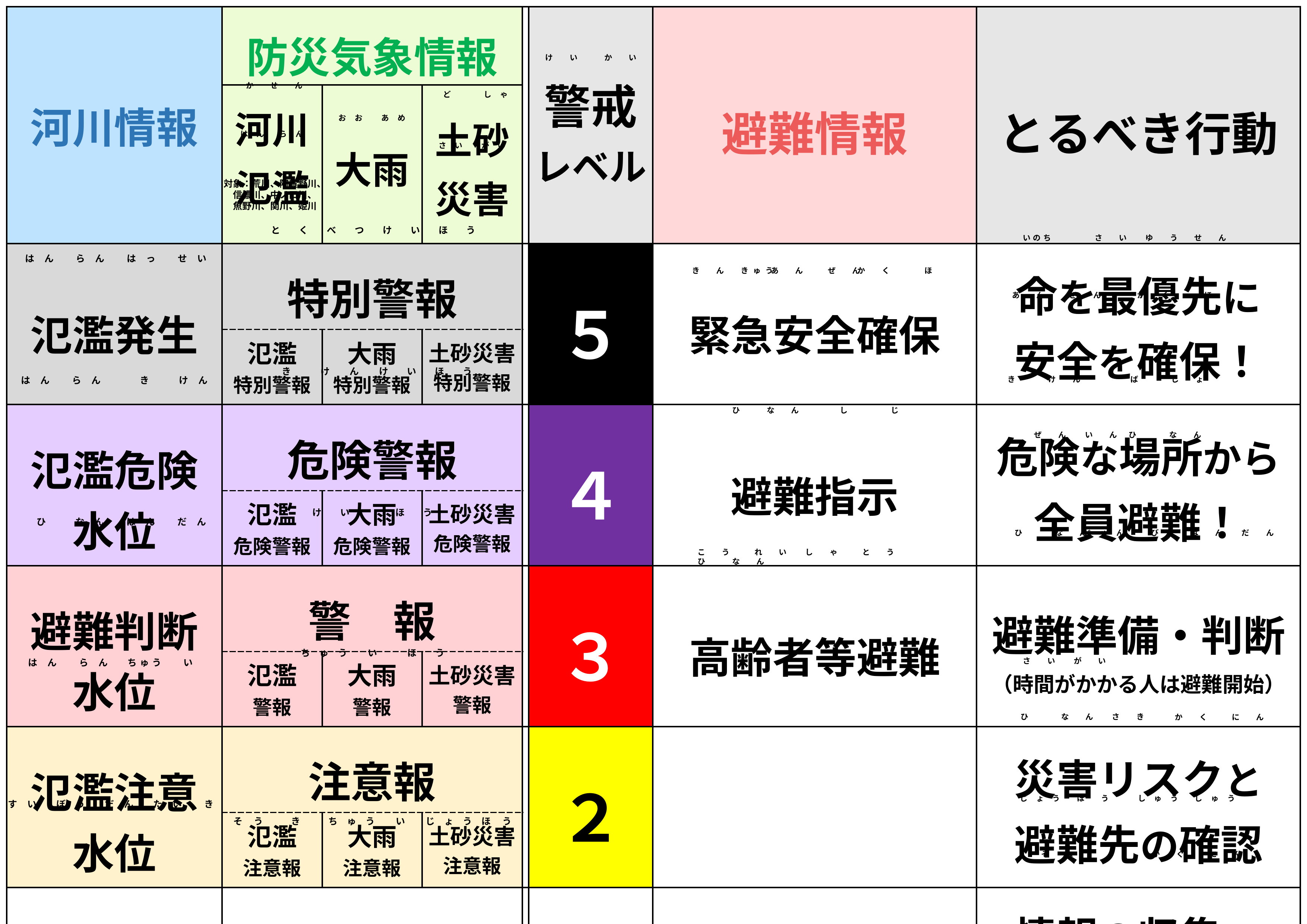

| 河川情報 | 防災気象情報 |  |  |  | 警戒 レベル | 避難情報 | とるべき行動 |
| --- | --- | --- | --- | --- | --- | --- | --- |
|  | 河川 氾濫 | 大雨 | 土砂 災害 |  |  |  |  |
| 氾濫発生 | 特別警報 |  |  |  | ５ | 緊急安全確保 | 命を最優先に 安全を確保！ |
|  | 氾濫 特別警報 | 大雨 特別警報 | 土砂災害 特別警報 |  |  |  |  |
| 氾濫危険 水位 | 危険警報 |  |  |  | ４ | 避難指示 | 危険な場所から 全員避難！ |
|  | 氾濫 危険警報 | 大雨 危険警報 | 土砂災害 危険警報 |  |  |  |  |
| 避難判断 水位 | 警　報 |  |  |  | ３ | 高齢者等避難 | 避難準備・判断 （時間がかかる人は避難開始） |
|  | 氾濫 警報 | 大雨 警報 | 土砂災害 警報 |  |  |  |  |
| 氾濫注意 水位 | 注意報 |  |  |  | ２ |  | 災害リスクと 避難先の確認 |
|  | 氾濫 注意報 | 大雨 注意報 | 土砂災害 注意報 |  |  |  |  |
| 水防団待機 水位 | 早期注意情報 |  |  |  | １ |  | 情報の収集、 備えを確認 |
け　　い　　　 か　　い
か　　せ　　ん
ど　　　　し　ゃ
お　お　　 あ　め
は　ん　   ら　ん
さ　い　　 が　い
対象：荒川、阿賀野川、
　信濃川、中ノ口川、
　魚野川、関川、姫川
と　　く　　べ　　つ　　け　　い　　ほ　　う
い の ち
さ　　い　　 ゆ　　う　　せ　　ん
は　ん　　 ら　ん　　 は　っ　 　せ　い
き　　ん　　き  ゅ  う
あ　　ん　　　ぜ　　ん
か　　く　　　　 ほ
あ　　ん　　　ぜ　　ん
か　　く　　　　 ほ
き　　　け　　ん　　け　　い　　ほ　　う
き　　　　け　　ん
ば　　　　し　　ょ
は　ん　　 ら　ん　　　　き　　　け　ん
ひ　　　 な　　ん　　　　　し　　　　　 じ
ぜ　　ん　　 い　　ん
ひ　　　　な　　ん
け　　い
ほ　　う
ひ　　　な　ん　　 は　ん　　 だ　ん
ひ　　　　な　　ん
じ　ゅ　ん　　 　び
は　　ん　　 だ　　ん
こ　　う　　　れ　　い　　 し　　ゃ　　　と　　う　　　　 ひ　　　 な　　ん
ち　ゅ　う　　 い 　　　ほ　　う
さ　　い　　 が　　い
は　ん　　 ら　ん　　ち ゅ う　　 い
ひ　　　　な　　ん　　 さ　　き
か　　く　　　に　　ん
じ　ょ　う　　ほ　　う
し　ゅ　う　　し　ゅ　う
す　い　　ぼ　う　　だ　ん　　た　い　　 き
そ　 う　　　き　　　ち　ゅ　う　　 い　　 じ　ょ　う　ほ 　う
そ　　な
か　　く　　　に　　ん